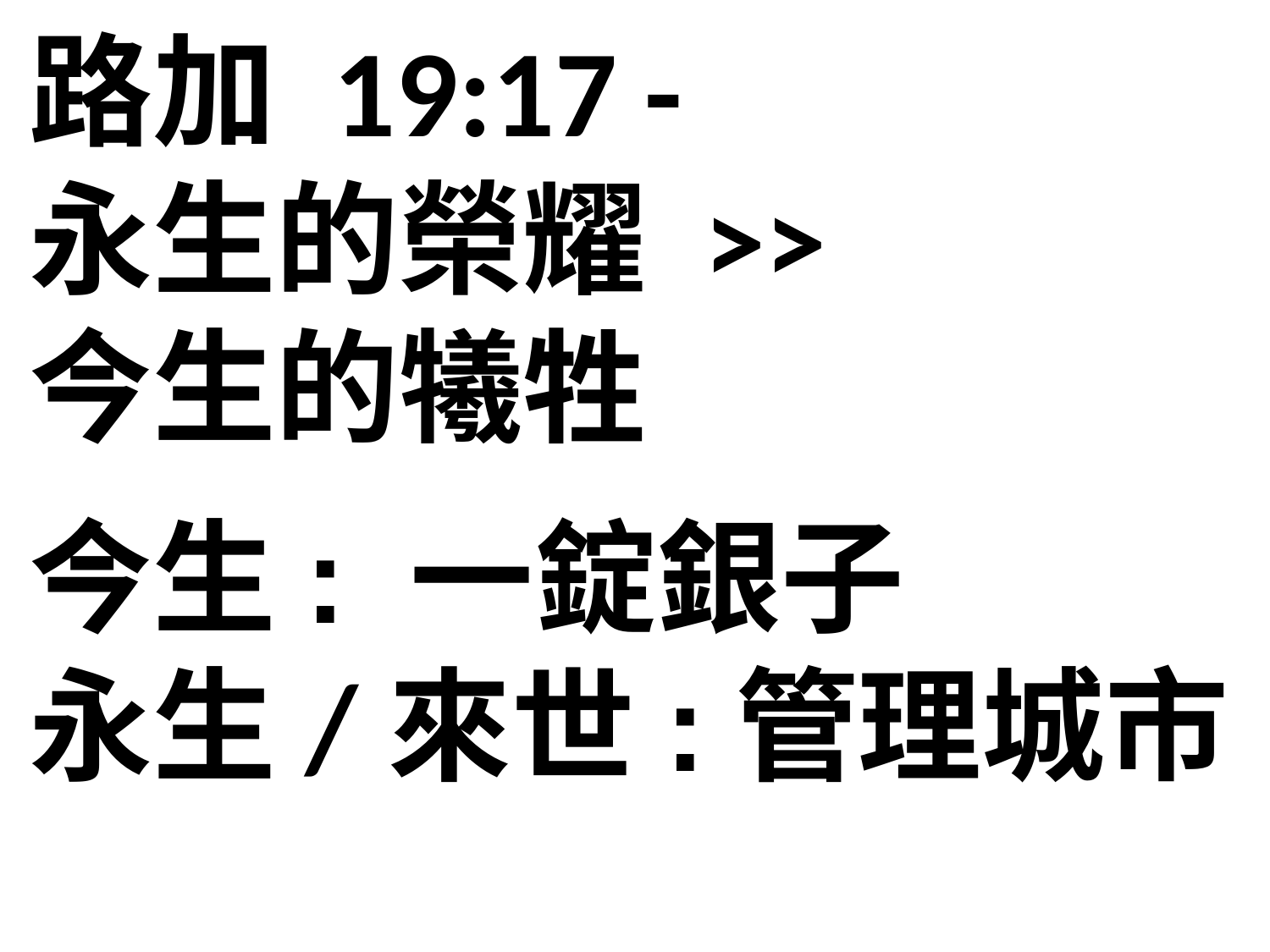

路加 19:17 -
永生的榮耀 >>
今生的犧牲

今生: 一錠銀子
永生/來世:管理城市